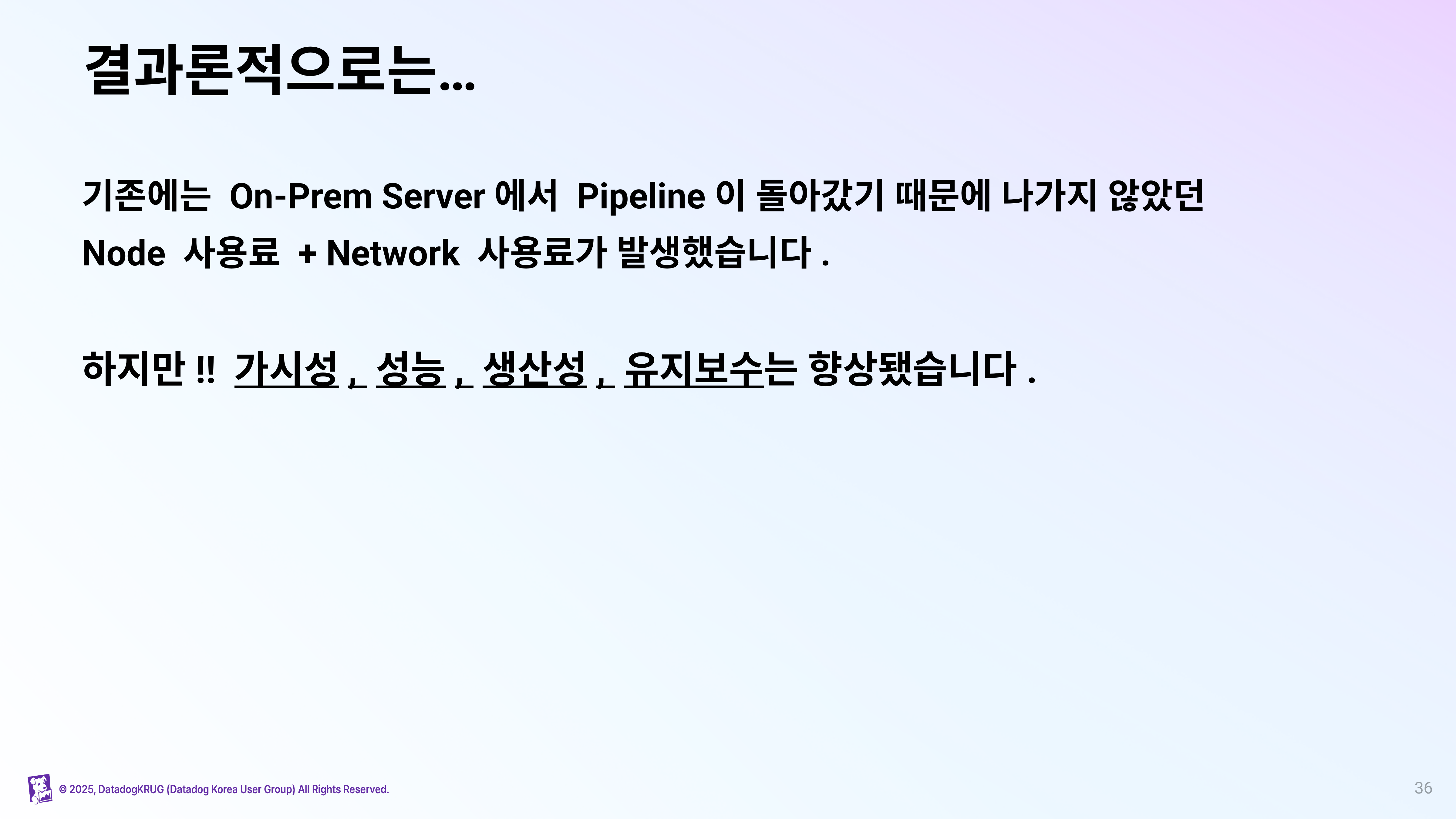

# 결과론적으로는…
기존에는 On-Prem Server에서 Pipeline이 돌아갔기 때문에 나가지 않았던
Node 사용료 + Network 사용료가 발생했습니다.

하지만!! 가시성, 성능, 생산성, 유지보수는 향상됐습니다.
36